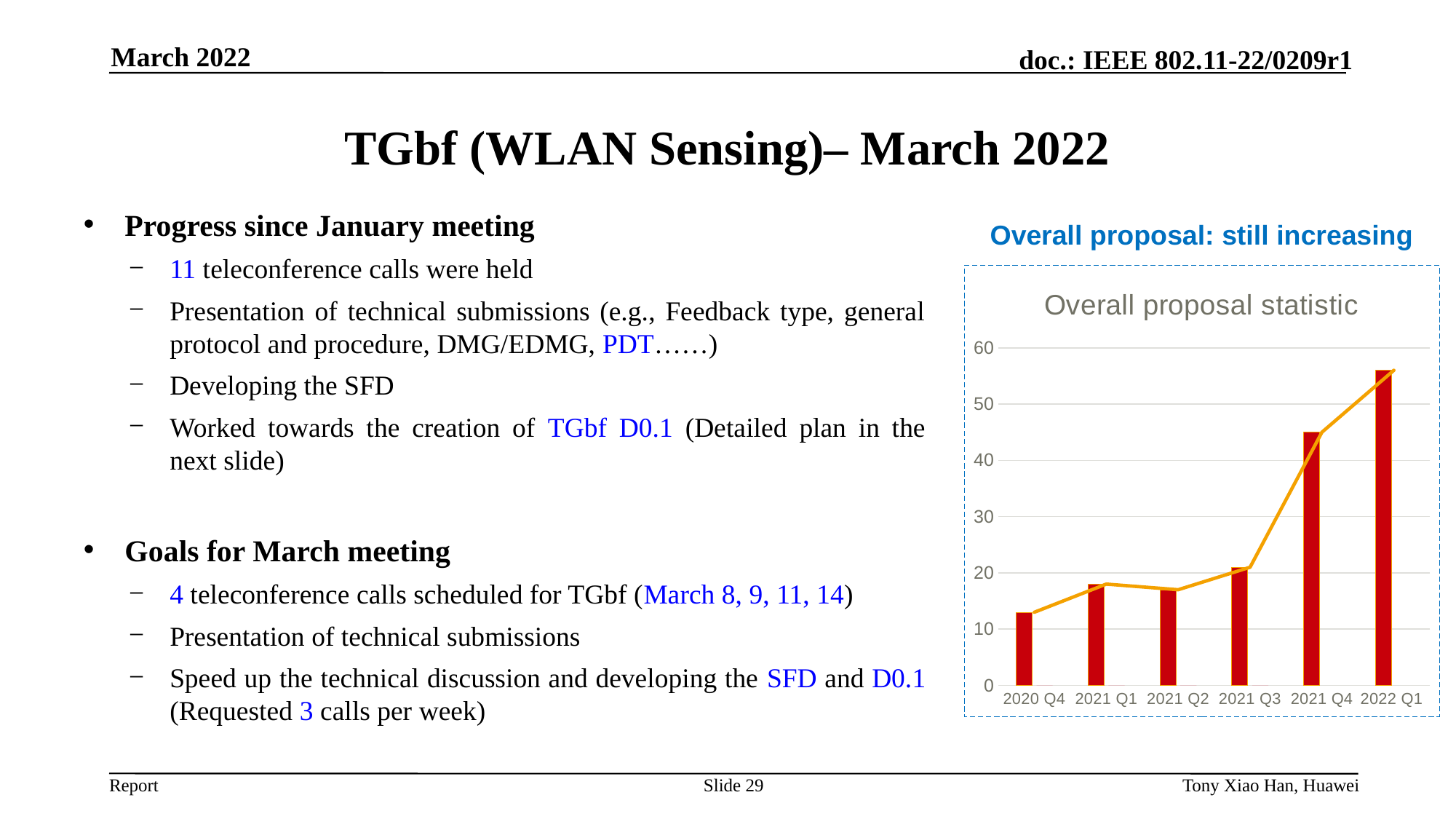

March 2022
# TGbf (WLAN Sensing)– March 2022
Progress since January meeting
11 teleconference calls were held
Presentation of technical submissions (e.g., Feedback type, general protocol and procedure, DMG/EDMG, PDT……)
Developing the SFD
Worked towards the creation of TGbf D0.1 (Detailed plan in the next slide)

Goals for March meeting
4 teleconference calls scheduled for TGbf (March 8, 9, 11, 14)
Presentation of technical submissions
Speed up the technical discussion and developing the SFD and D0.1 (Requested 3 calls per week)

Overall proposal: still increasing

### Chart: Overall proposal statistic

| Category | 系列 1 | 列1 | 系列 3 |
|---|---|---|---|
| 2020 Q4 | 13.0 | 0.0 | 13.0 |
| 2021 Q1 | 18.0 | 0.0 | 18.0 |
| 2021 Q2 | 17.0 | 0.0 | 17.0 |
| 2021 Q3 | 21.0 | 0.0 | 21.0 |
| 2021 Q4 | 45.0 | None | 45.0 |
| 2022 Q1  | 56.0 | None | 56.0 |
Slide 29
Tony Xiao Han, Huawei